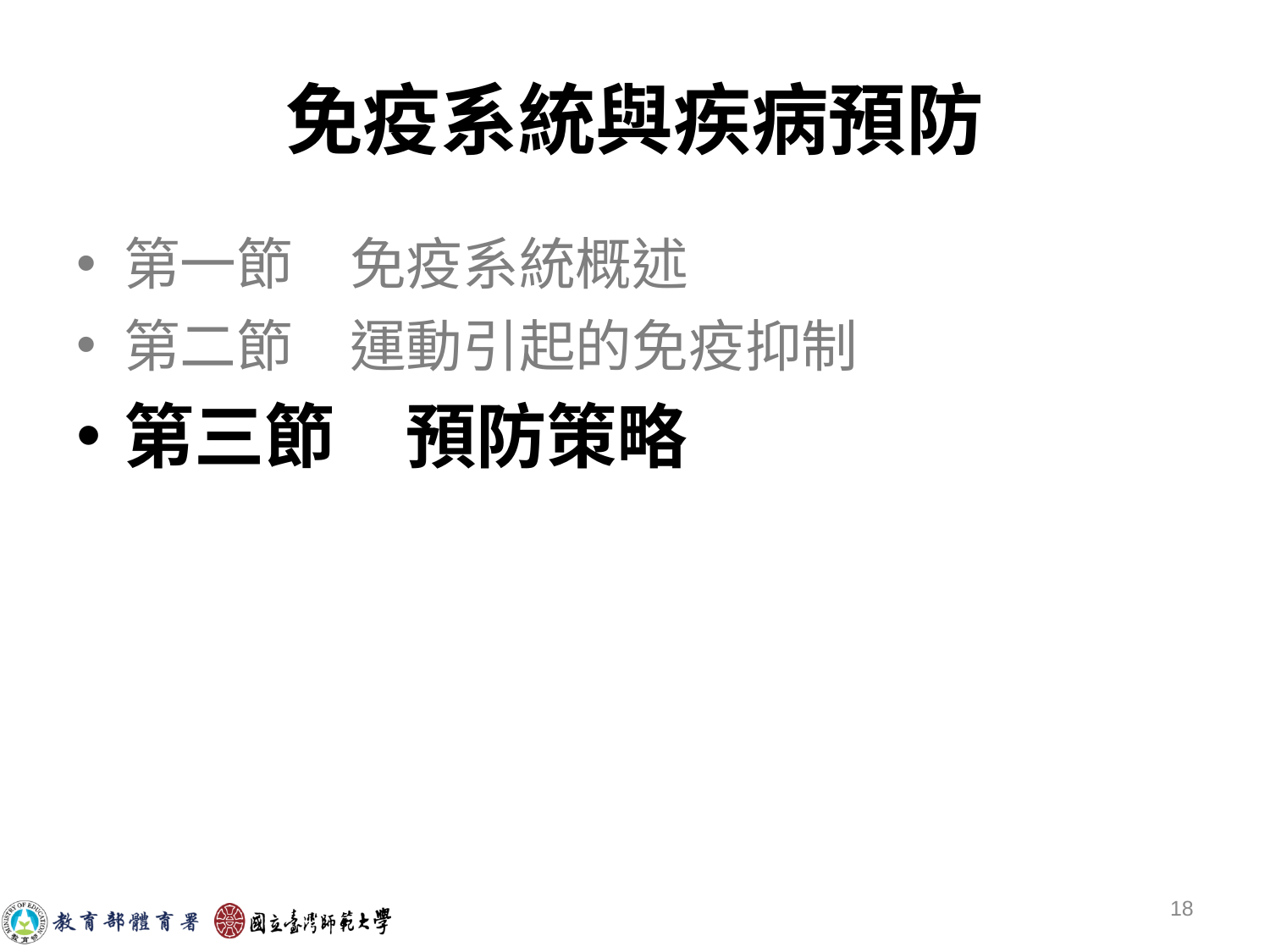

# 免疫系統與疾病預防
第一節　免疫系統概述
第二節　運動引起的免疫抑制
第三節　預防策略
18